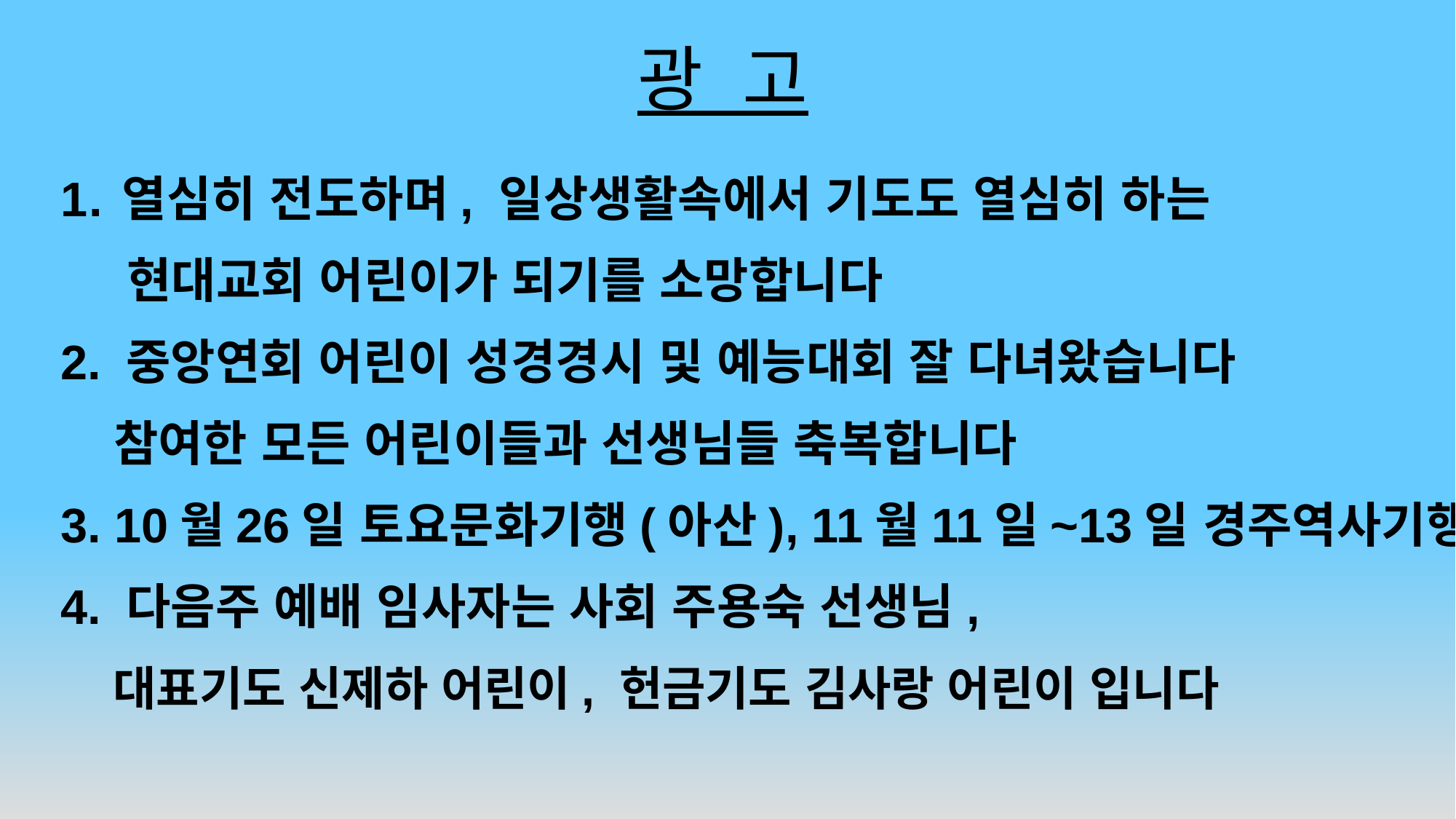

# 광  고
열심히 전도하며, 일상생활속에서 기도도 열심히 하는
    현대교회 어린이가 되기를 소망합니다
2. 중앙연회 어린이 성경경시 및 예능대회 잘 다녀왔습니다
참여한 모든 어린이들과 선생님들 축복합니다
3. 10월26일 토요문화기행(아산), 11월11일~13일 경주역사기행
4. 다음주 예배 임사자는 사회 주용숙 선생님,
   대표기도 신제하 어린이, 헌금기도 김사랑 어린이 입니다